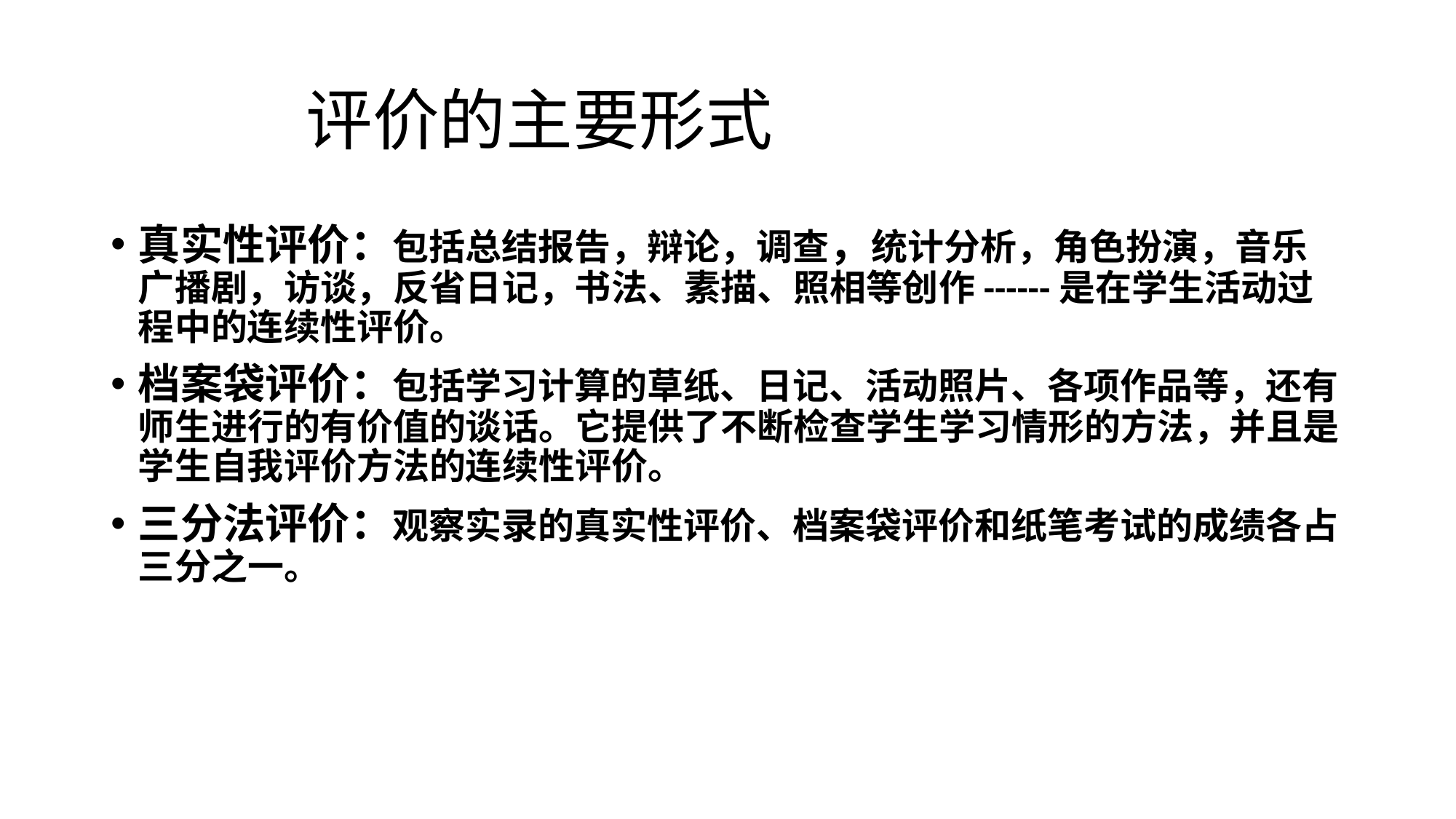

# 评价的主要形式
真实性评价：包括总结报告，辩论，调查，统计分析，角色扮演，音乐广播剧，访谈，反省日记，书法、素描、照相等创作------是在学生活动过程中的连续性评价。
档案袋评价：包括学习计算的草纸、日记、活动照片、各项作品等，还有师生进行的有价值的谈话。它提供了不断检查学生学习情形的方法，并且是学生自我评价方法的连续性评价。
三分法评价：观察实录的真实性评价、档案袋评价和纸笔考试的成绩各占三分之一。